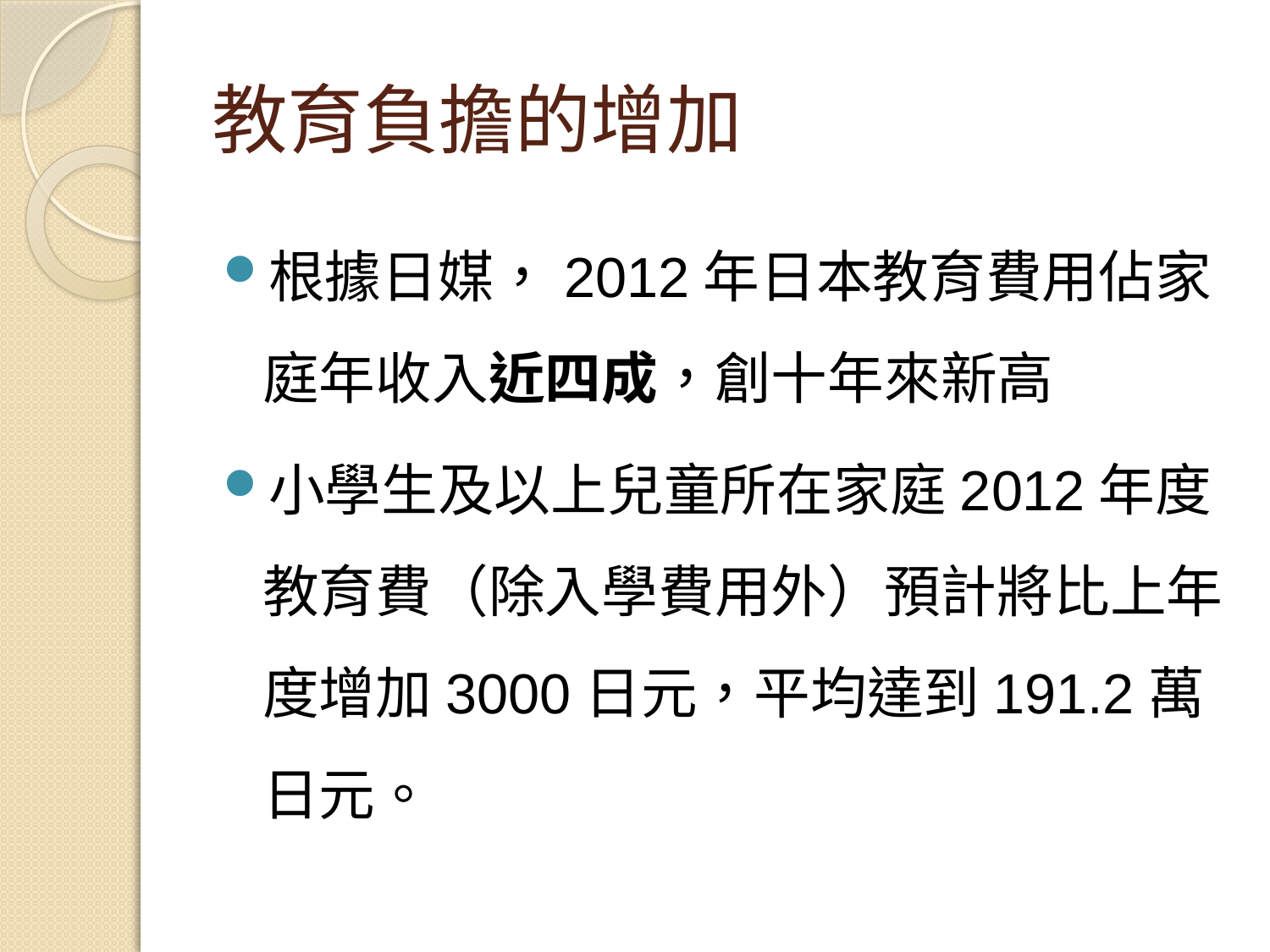

# 教育負擔的增加
根據日媒，2012年日本教育費用佔家庭年收入近四成，創十年來新高
小學生及以上兒童所在家庭2012年度教育費（除入學費用外）預計將比上年度增加3000日元，平均達到191.2萬日元。